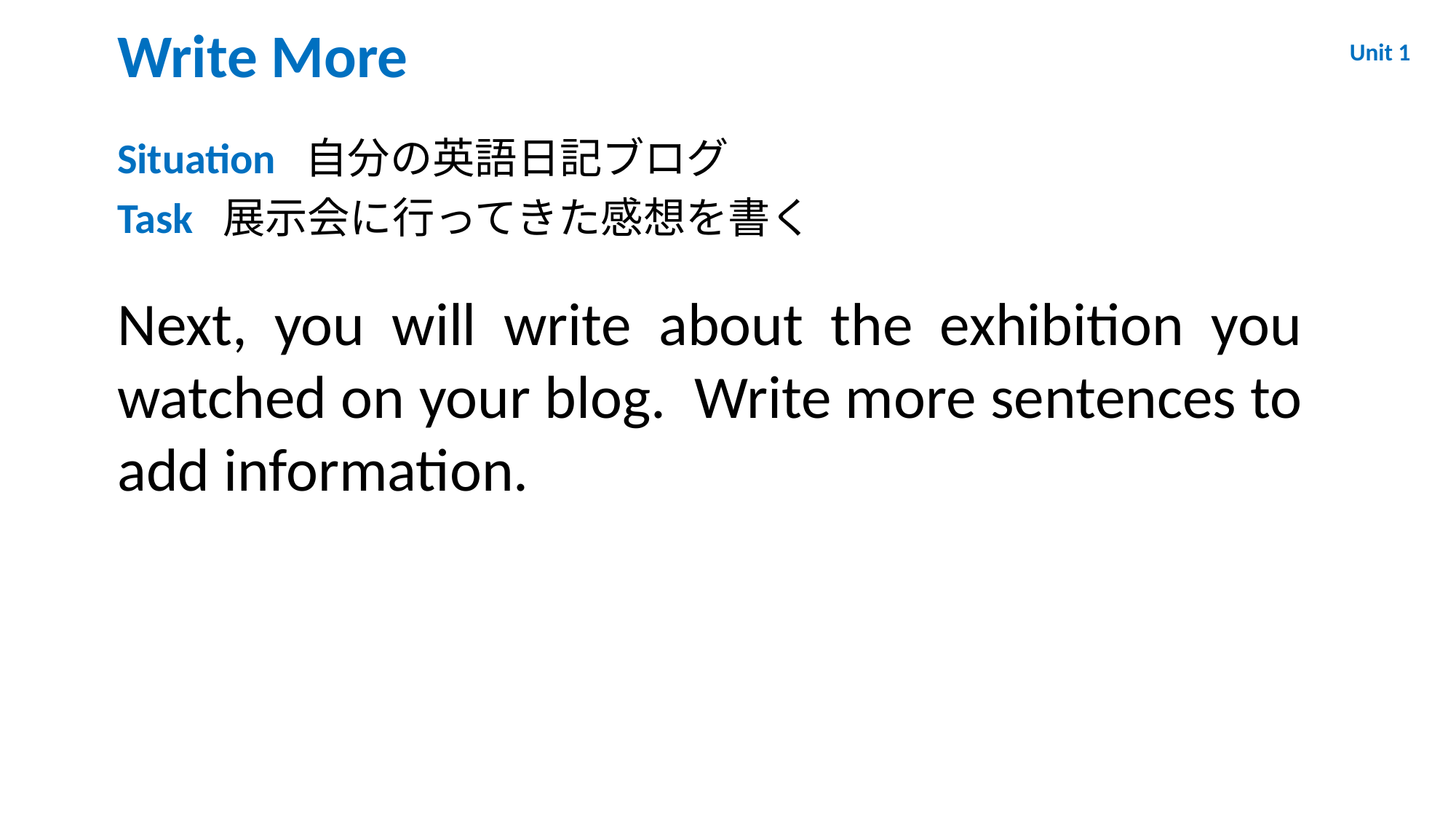

Unit 1
Write More
Situation  自分の英語日記ブログ
Task  展示会に行ってきた感想を書く
Next, you will write about the exhibition you watched on your blog.  Write more sentences to add information.